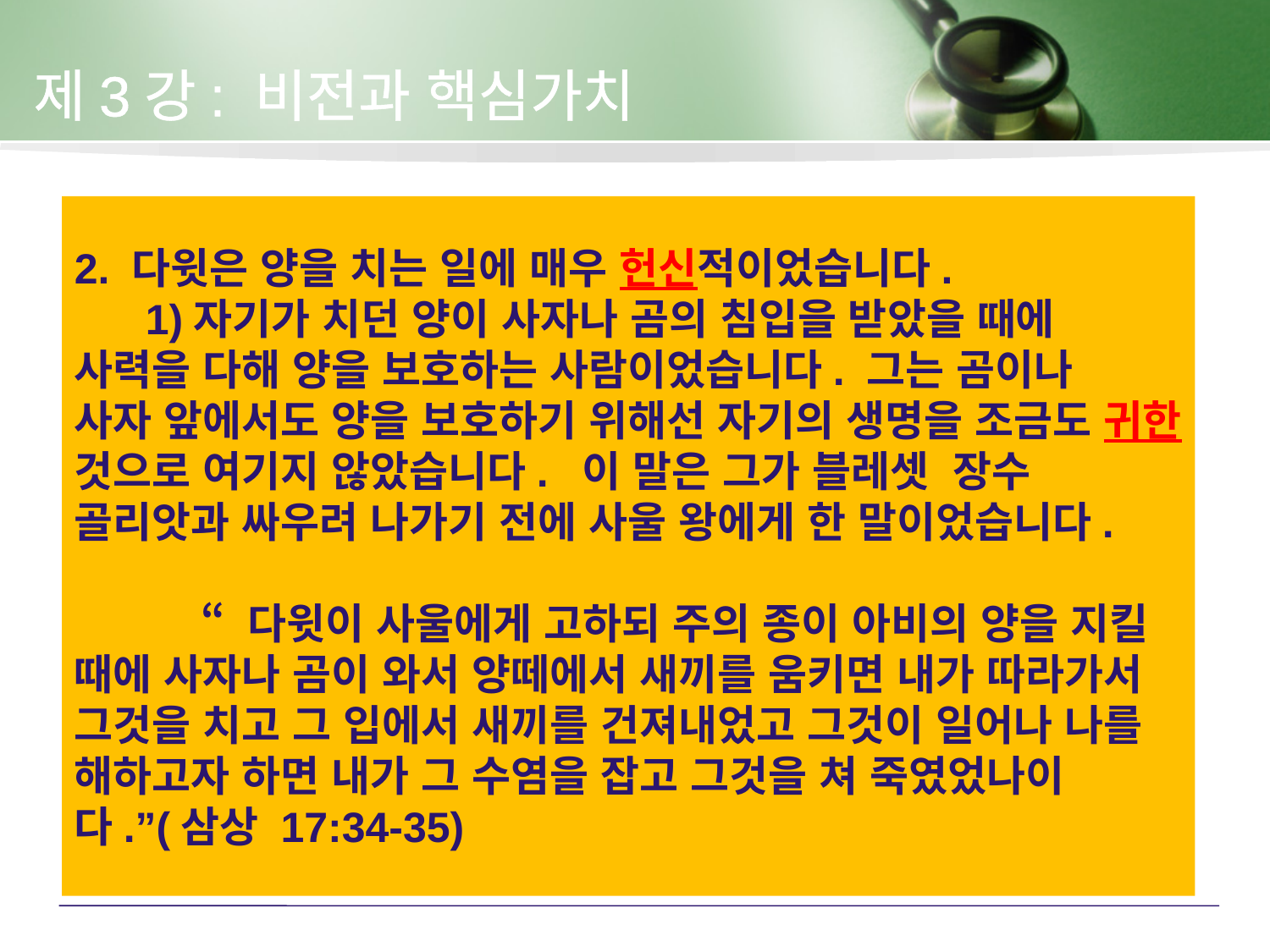

제3강: 비전과 핵심가치

2. 다윗은 양을 치는 일에 매우 헌신적이었습니다.
      1)자기가 치던 양이 사자나 곰의 침입을 받았을 때에 사력을 다해 양을 보호하는 사람이었습니다. 그는 곰이나
사자 앞에서도 양을 보호하기 위해선 자기의 생명을 조금도 귀한 것으로 여기지 않았습니다.  이 말은 그가 블레셋  장수 골리앗과 싸우려 나가기 전에 사울 왕에게 한 말이었습니다.

	“ 다윗이 사울에게 고하되 주의 종이 아비의 양을 지킬 때에 사자나 곰이 와서 양떼에서 새끼를 움키면 내가 따라가서 그것을 치고 그 입에서 새끼를 건져내었고 그것이 일어나 나를 해하고자 하면 내가 그 수염을 잡고 그것을 쳐 죽였었나이다.”(삼상 17:34-35)